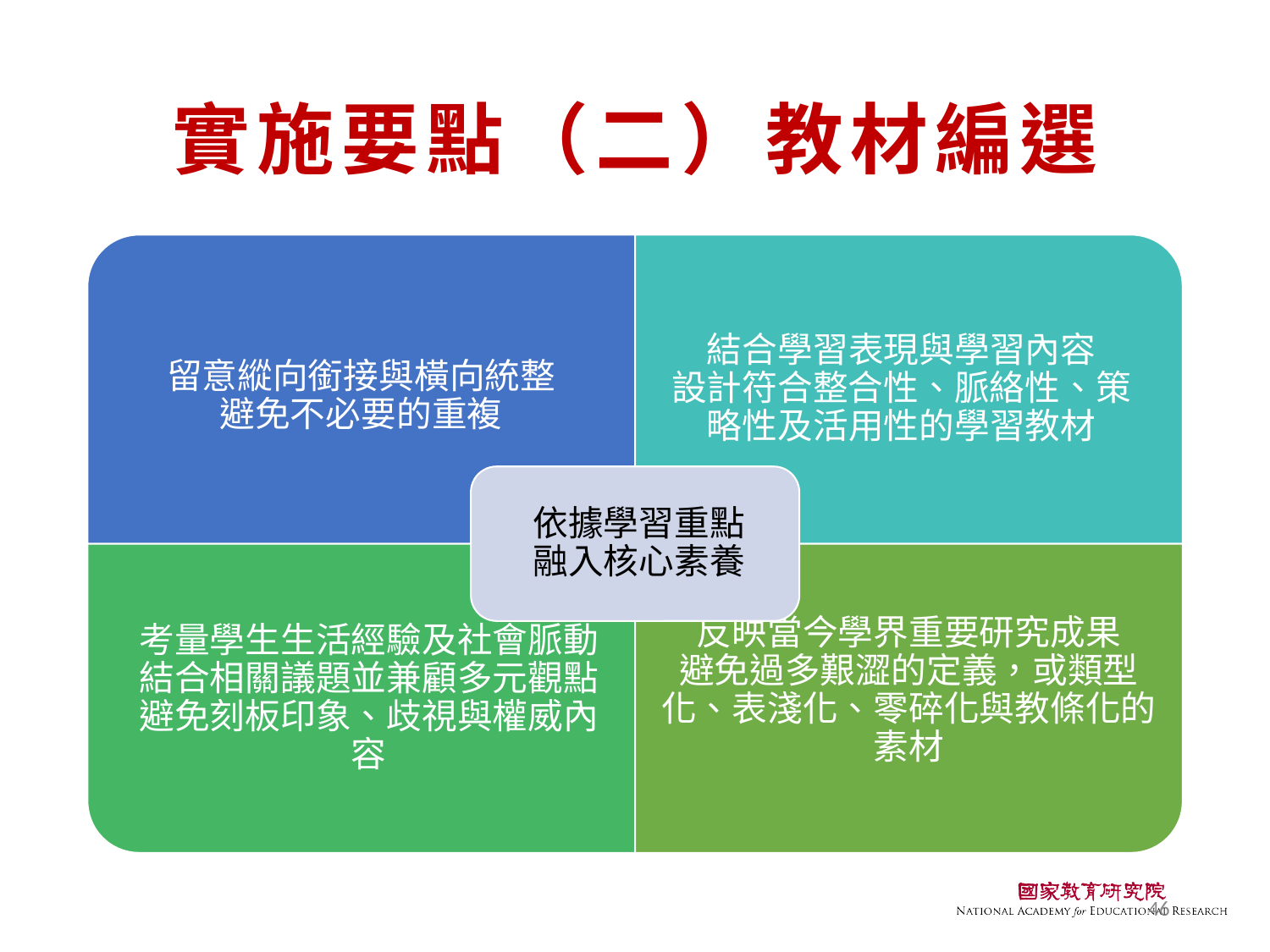

# 實施要點（二）教材編選
留意縱向銜接與橫向統整
避免不必要的重複
結合學習表現與學習內容
設計符合整合性、脈絡性、策略性及活用性的學習教材
考量學生生活經驗及社會脈動
結合相關議題並兼顧多元觀點
避免刻板印象、歧視與權威內容
反映當今學界重要研究成果
避免過多艱澀的定義，或類型化、表淺化、零碎化與教條化的素材
依據學習重點
融入核心素養
46